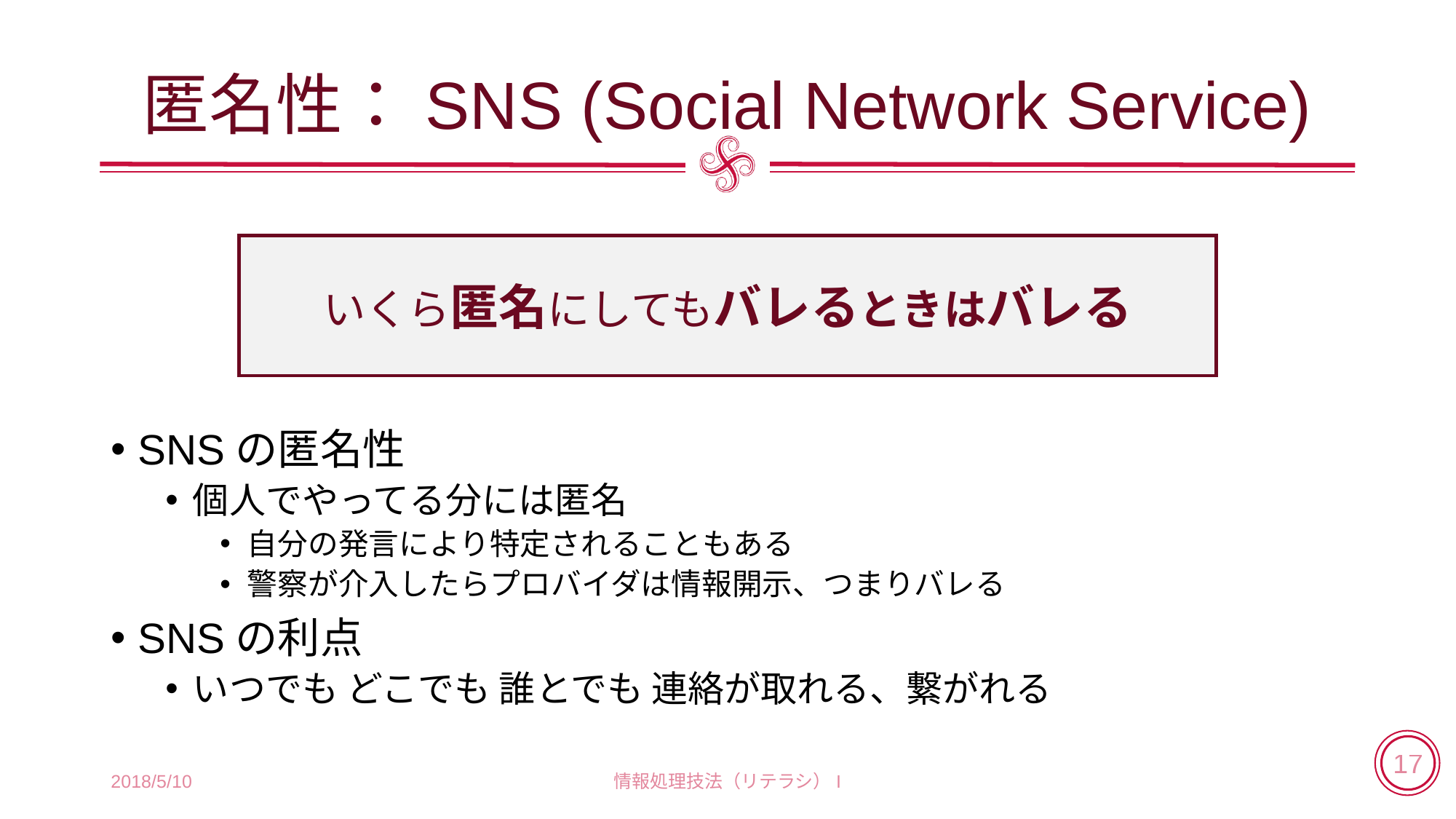

# 匿名性：SNS (Social Network Service)
いくら匿名にしてもバレるときはバレる
SNSの匿名性
個人でやってる分には匿名
自分の発言により特定されることもある
警察が介入したらプロバイダは情報開示、つまりバレる
SNSの利点
いつでも どこでも 誰とでも 連絡が取れる、繋がれる
2018/5/10
情報処理技法（リテラシ）I